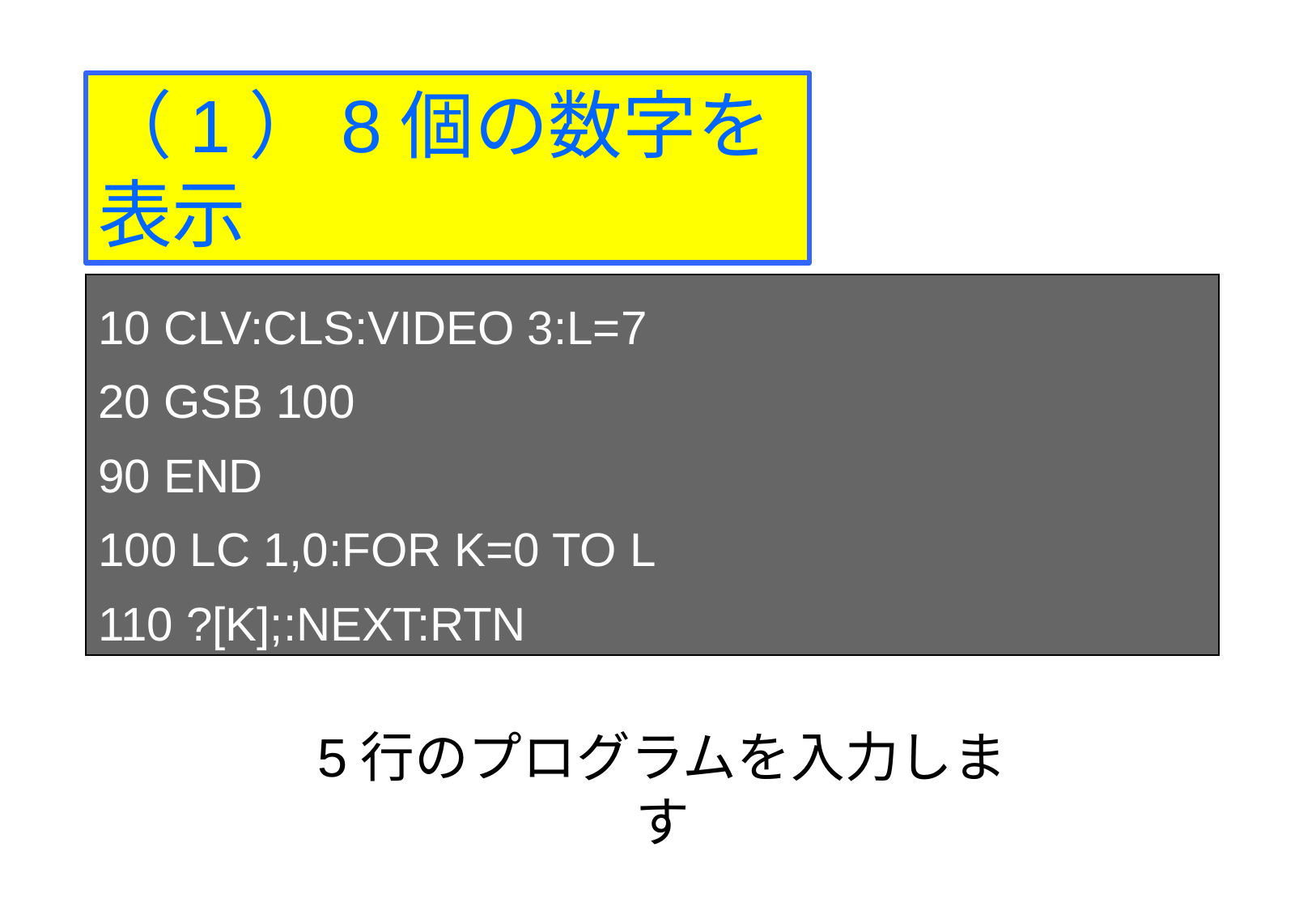

（1）8個の数字を表示
10 CLV:CLS:VIDEO 3:L=7
20 GSB 100
90 END
100 LC 1,0:FOR K=0 TO L
110 ?[K];:NEXT:RTN
5行のプログラムを入力します